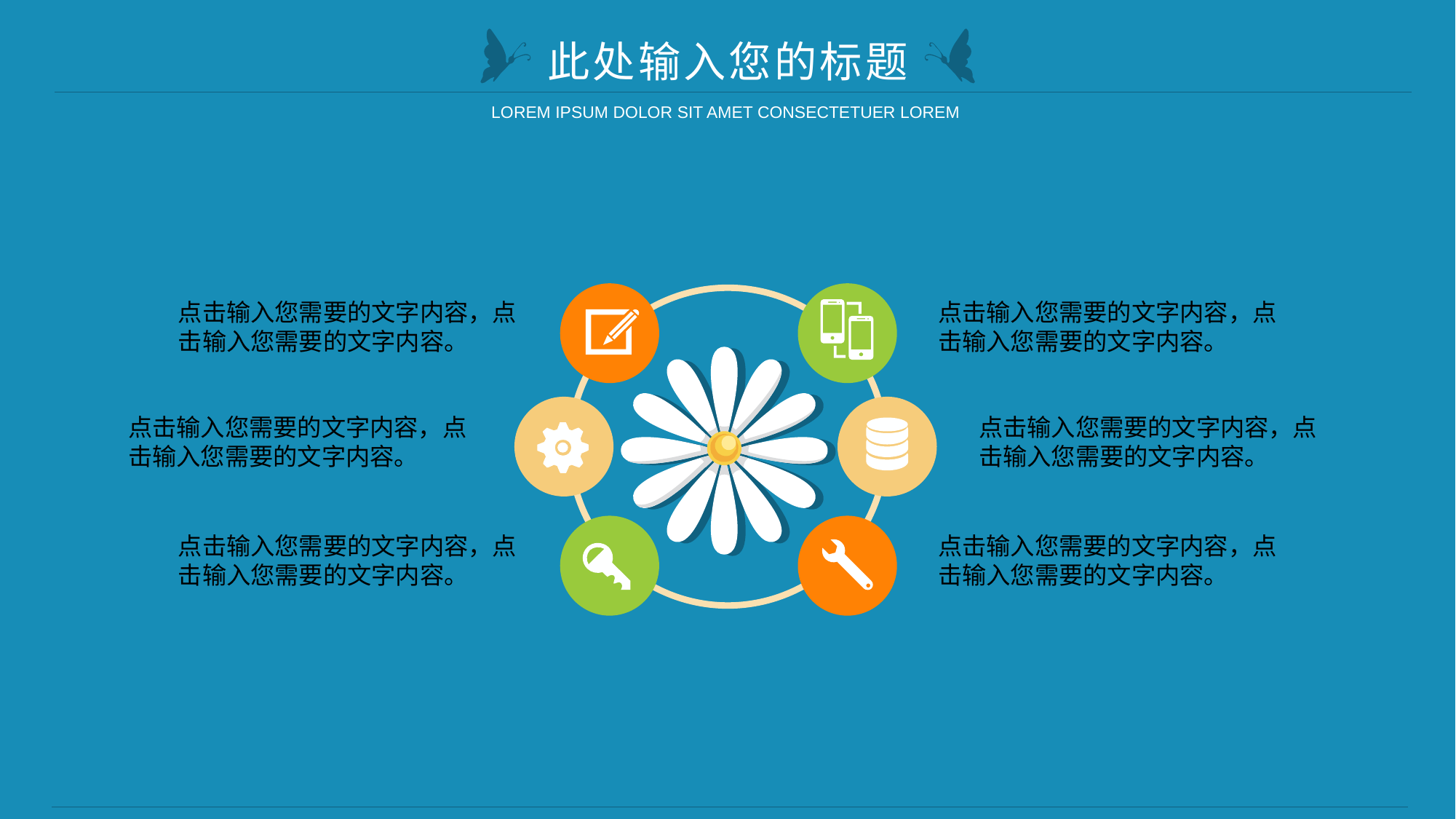

此处输入您的标题
LOREM IPSUM DOLOR SIT AMET CONSECTETUER LOREM

点击输入您需要的文字内容，点击输入您需要的文字内容。
点击输入您需要的文字内容，点击输入您需要的文字内容。

点击输入您需要的文字内容，点击输入您需要的文字内容。
点击输入您需要的文字内容，点击输入您需要的文字内容。

点击输入您需要的文字内容，点击输入您需要的文字内容。
点击输入您需要的文字内容，点击输入您需要的文字内容。